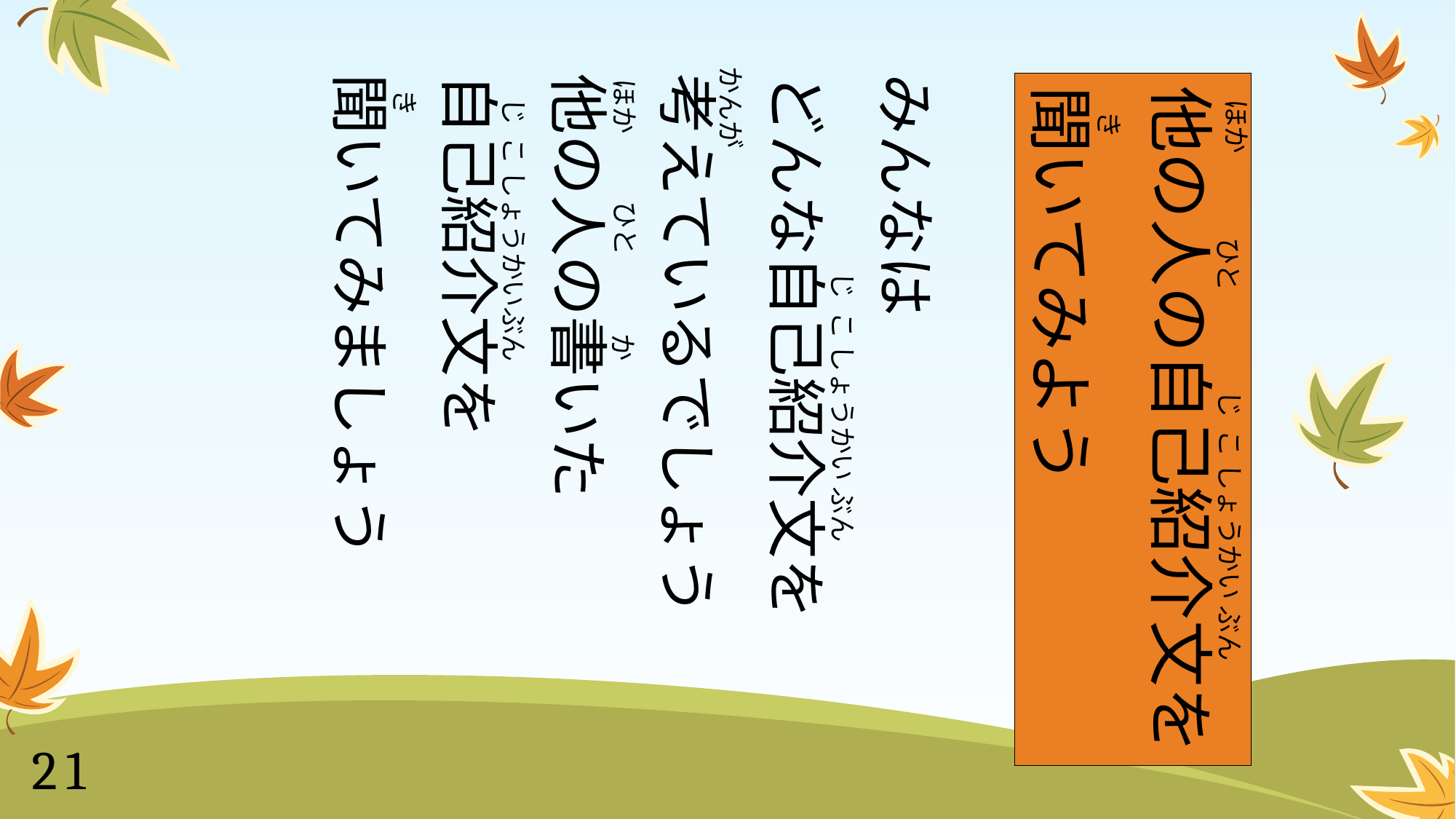

かんが
みんなは
どんな自己紹介文を
考えているでしょう
他の人の書いた
自己紹介文を
聞いてみましょう

ほか
他の人の自己紹介文を
聞いてみよう
き
じ  こ しょうかいぶん
ほか
き
ひと
ひと
じ  こ しょうかい ぶん
か
じ  こ しょうかい ぶん
21